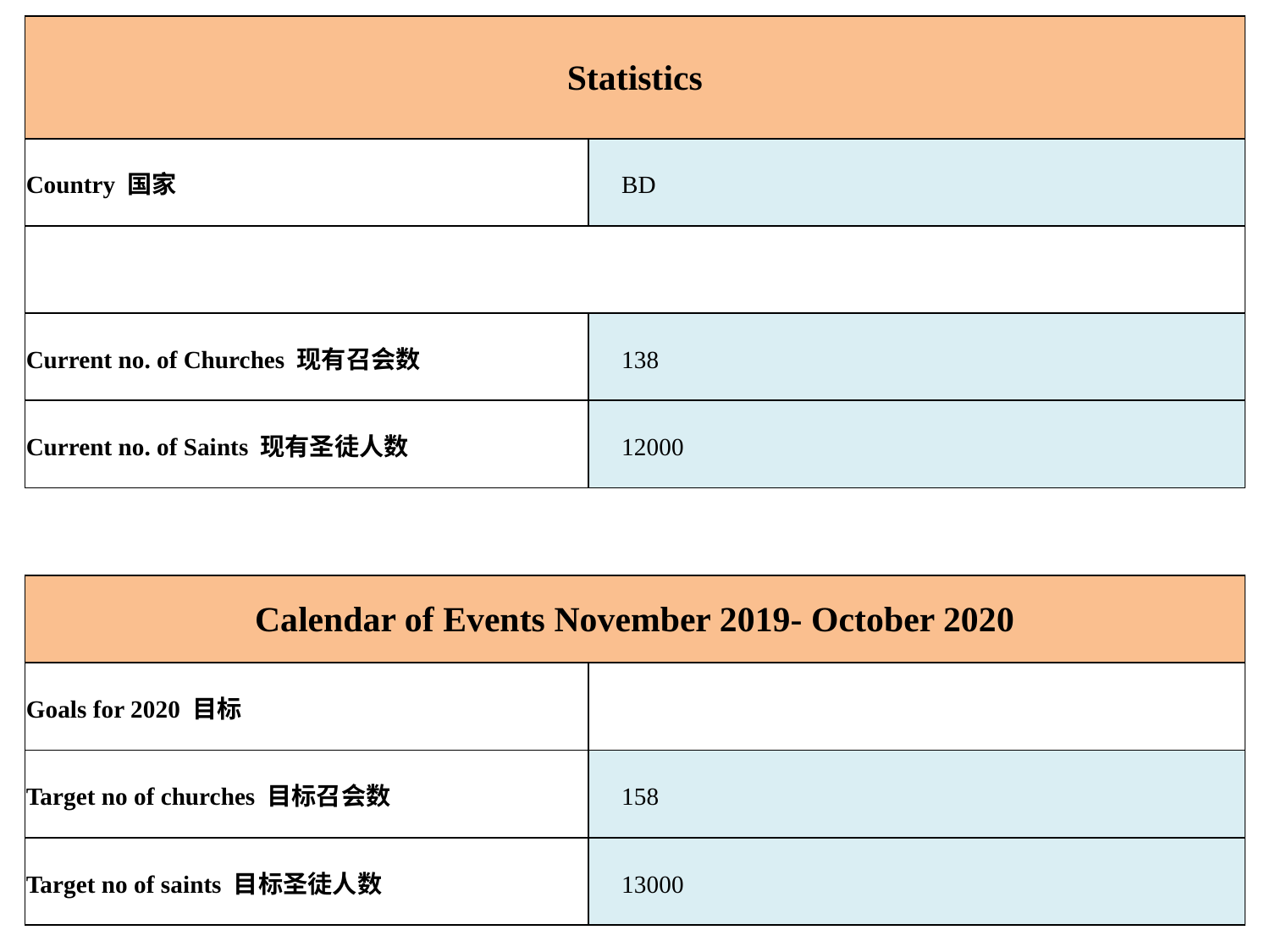

| Statistics |  |
| --- | --- |
| Country 国家 | BD |
|  |  |
| Current no. of Churches 现有召会数 | 138 |
| Current no. of Saints 现有圣徒人数 | 12000 |
|  |  |
| Calendar of Events November 2019- October 2020 |  |
| Goals for 2020 目标 |  |
| Target no of churches 目标召会数 | 158 |
| Target no of saints 目标圣徒人数 | 13000 |